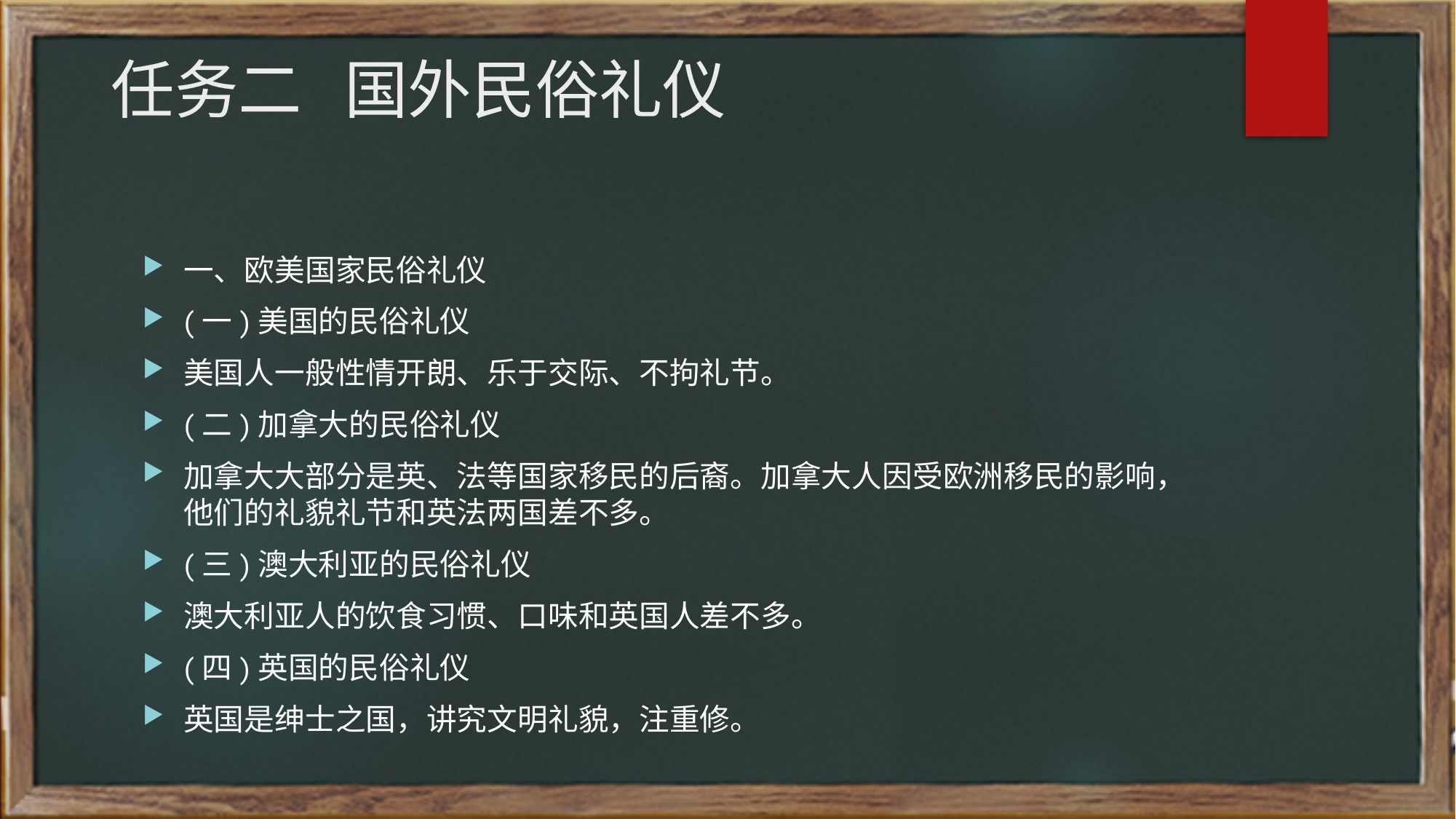

# 任务二   国外民俗礼仪
一、欧美国家民俗礼仪
(一)美国的民俗礼仪
美国人一般性情开朗、乐于交际、不拘礼节。
(二)加拿大的民俗礼仪
加拿大大部分是英、法等国家移民的后裔。加拿大人因受欧洲移民的影响，他们的礼貌礼节和英法两国差不多。
(三)澳大利亚的民俗礼仪
澳大利亚人的饮食习惯、口味和英国人差不多。
(四)英国的民俗礼仪
英国是绅士之国，讲究文明礼貌，注重修。